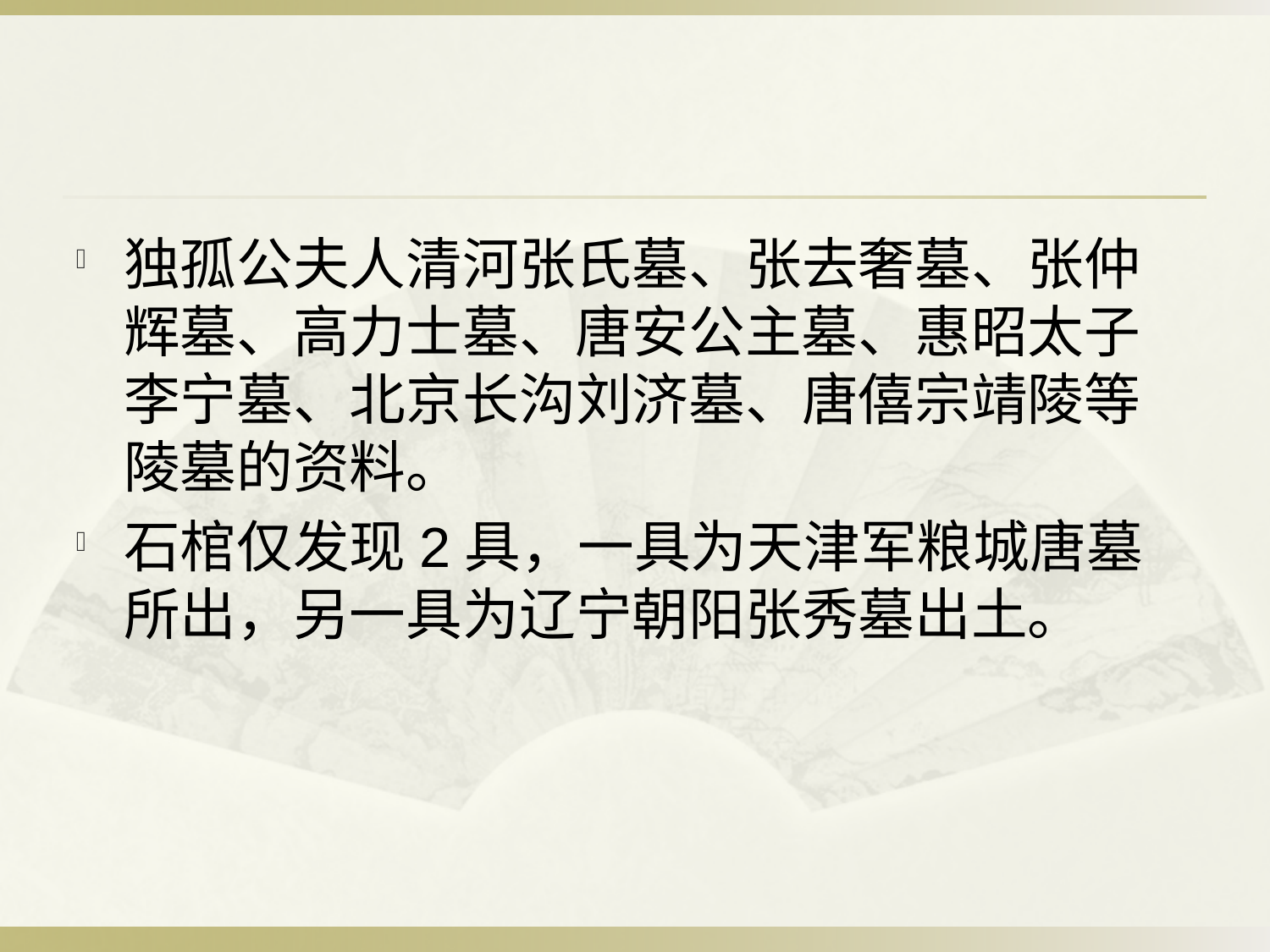

#
独孤公夫人清河张氏墓、张去奢墓、张仲辉墓、高力士墓、唐安公主墓、惠昭太子李宁墓、北京长沟刘济墓、唐僖宗靖陵等陵墓的资料。
石棺仅发现2具，一具为天津军粮城唐墓所出，另一具为辽宁朝阳张秀墓出土。